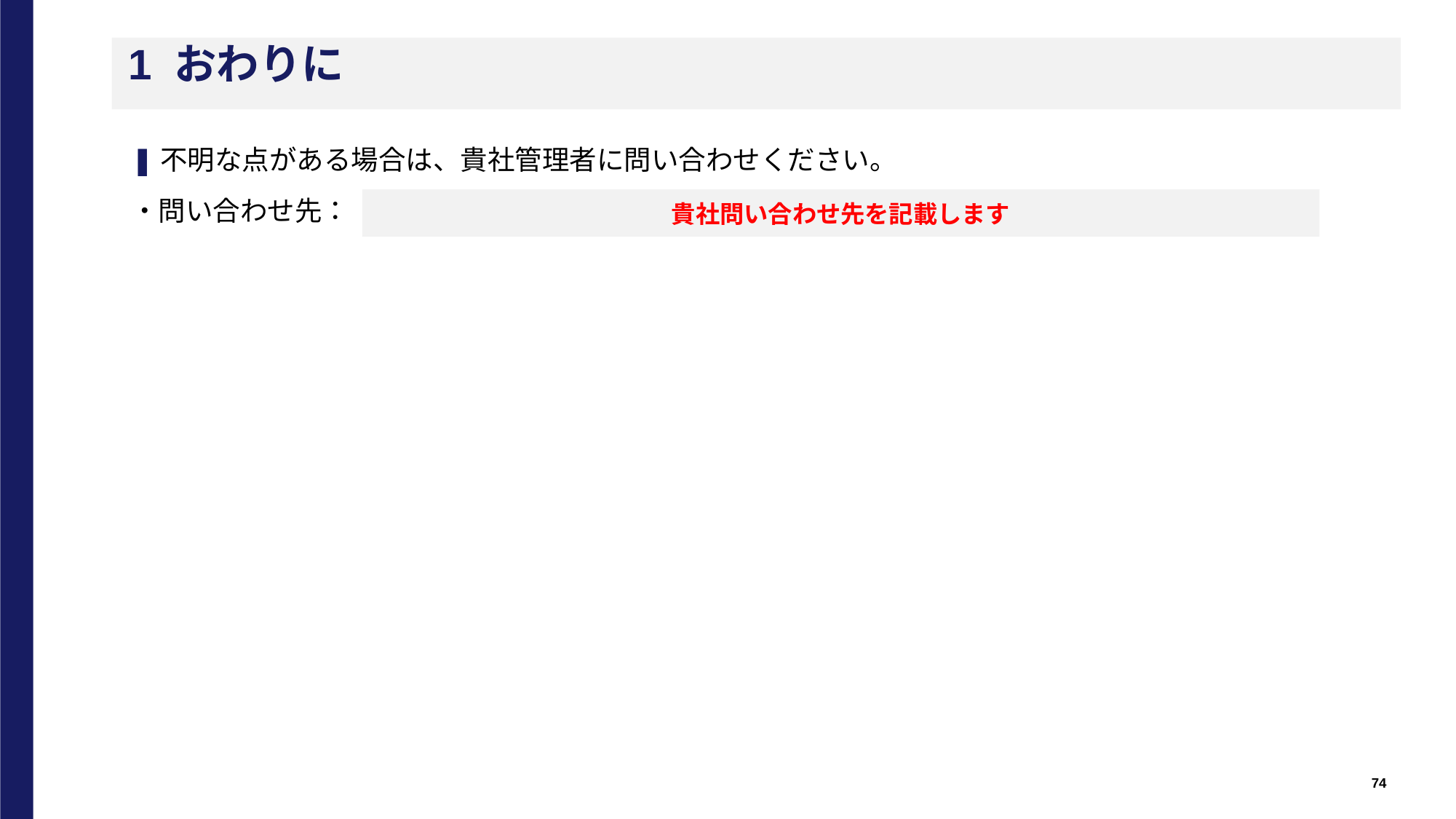

1 おわりに
❚不明な点がある場合は、貴社管理者に問い合わせください。
・問い合わせ先：

貴社問い合わせ先を記載します